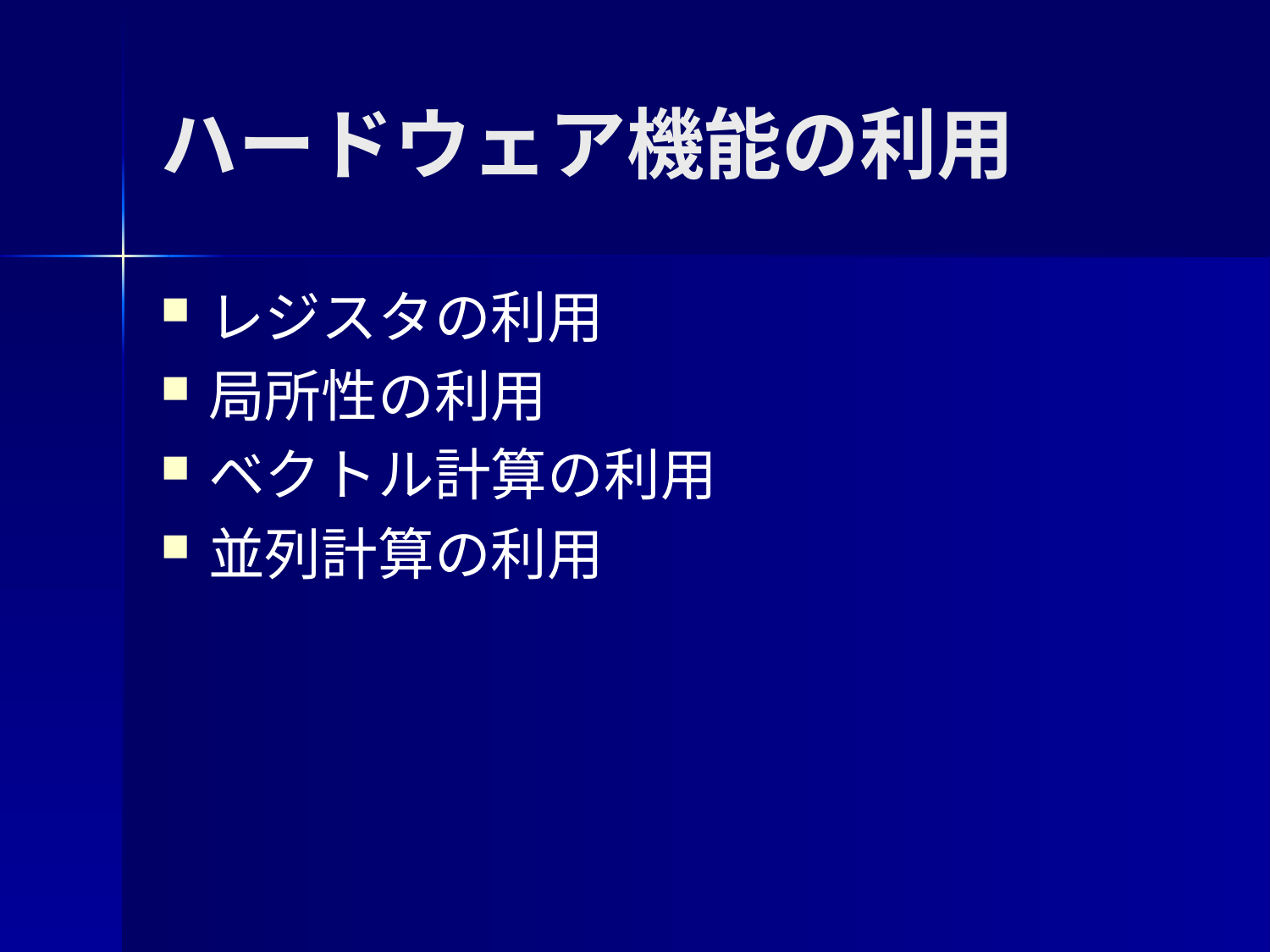

ハードウェア機能の利用
レジスタの利用
局所性の利用
ベクトル計算の利用
並列計算の利用